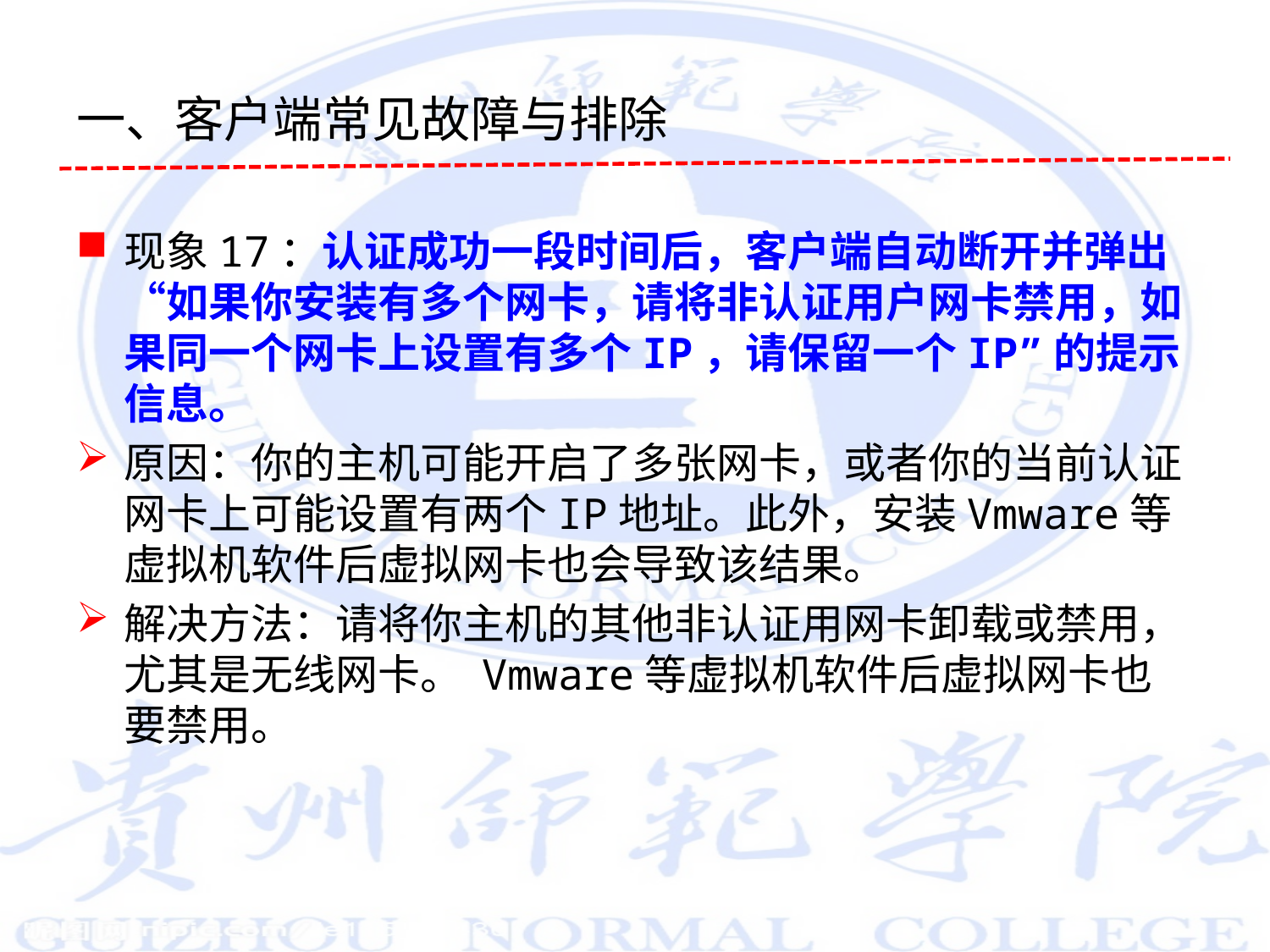

# 一、客户端常见故障与排除
现象17：认证成功一段时间后，客户端自动断开并弹出“如果你安装有多个网卡，请将非认证用户网卡禁用，如果同一个网卡上设置有多个IP，请保留一个IP”的提示信息。
原因：你的主机可能开启了多张网卡，或者你的当前认证网卡上可能设置有两个IP地址。此外，安装Vmware等虚拟机软件后虚拟网卡也会导致该结果。
解决方法：请将你主机的其他非认证用网卡卸载或禁用，尤其是无线网卡。 Vmware等虚拟机软件后虚拟网卡也要禁用。